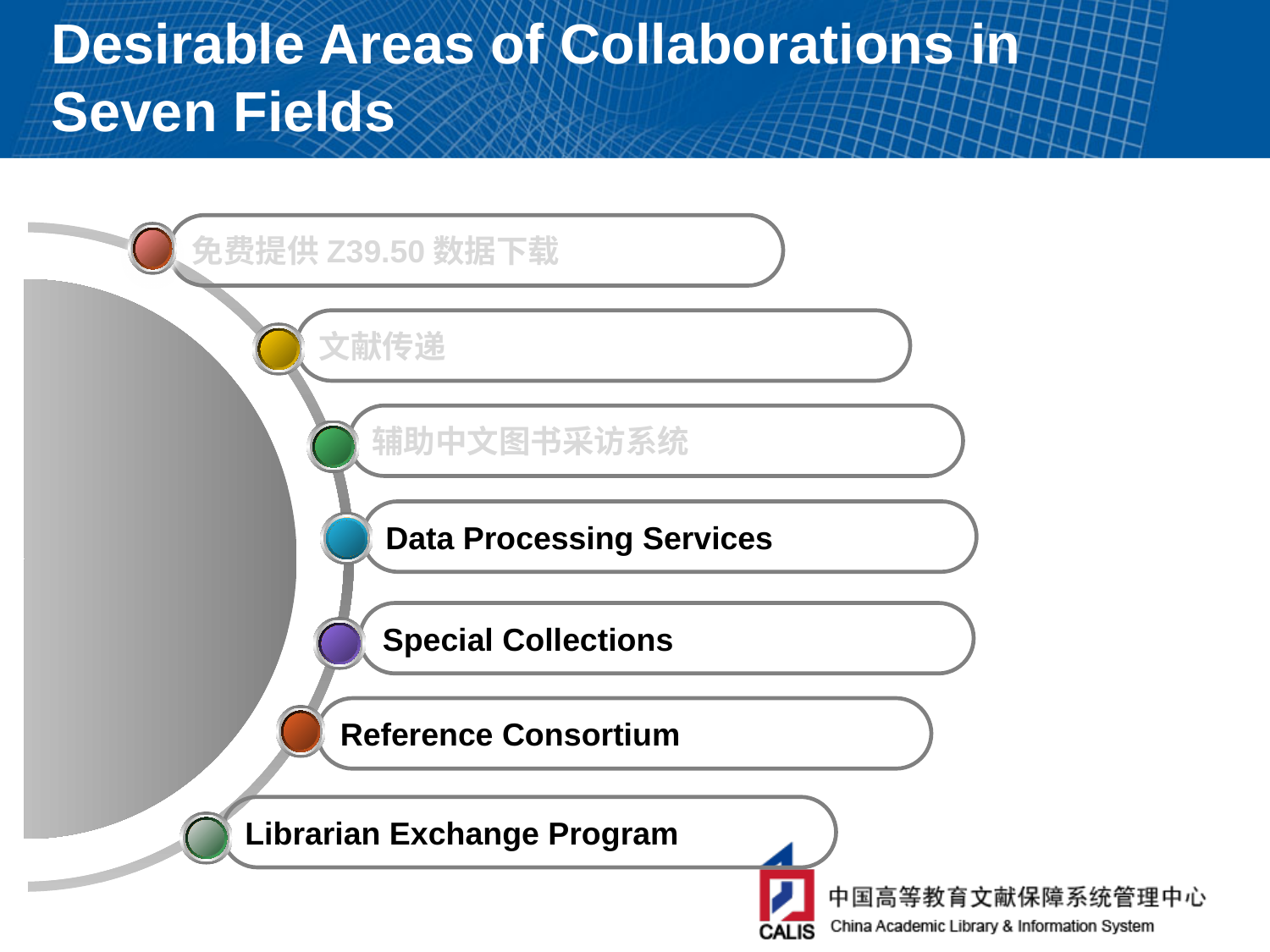

# Desirable Areas of Collaborations in Seven Fields
免费提供Z39.50数据下载

文献传递

辅助中文图书采访系统

Data Processing Services

Special Collections

Reference Consortium

Librarian Exchange Program